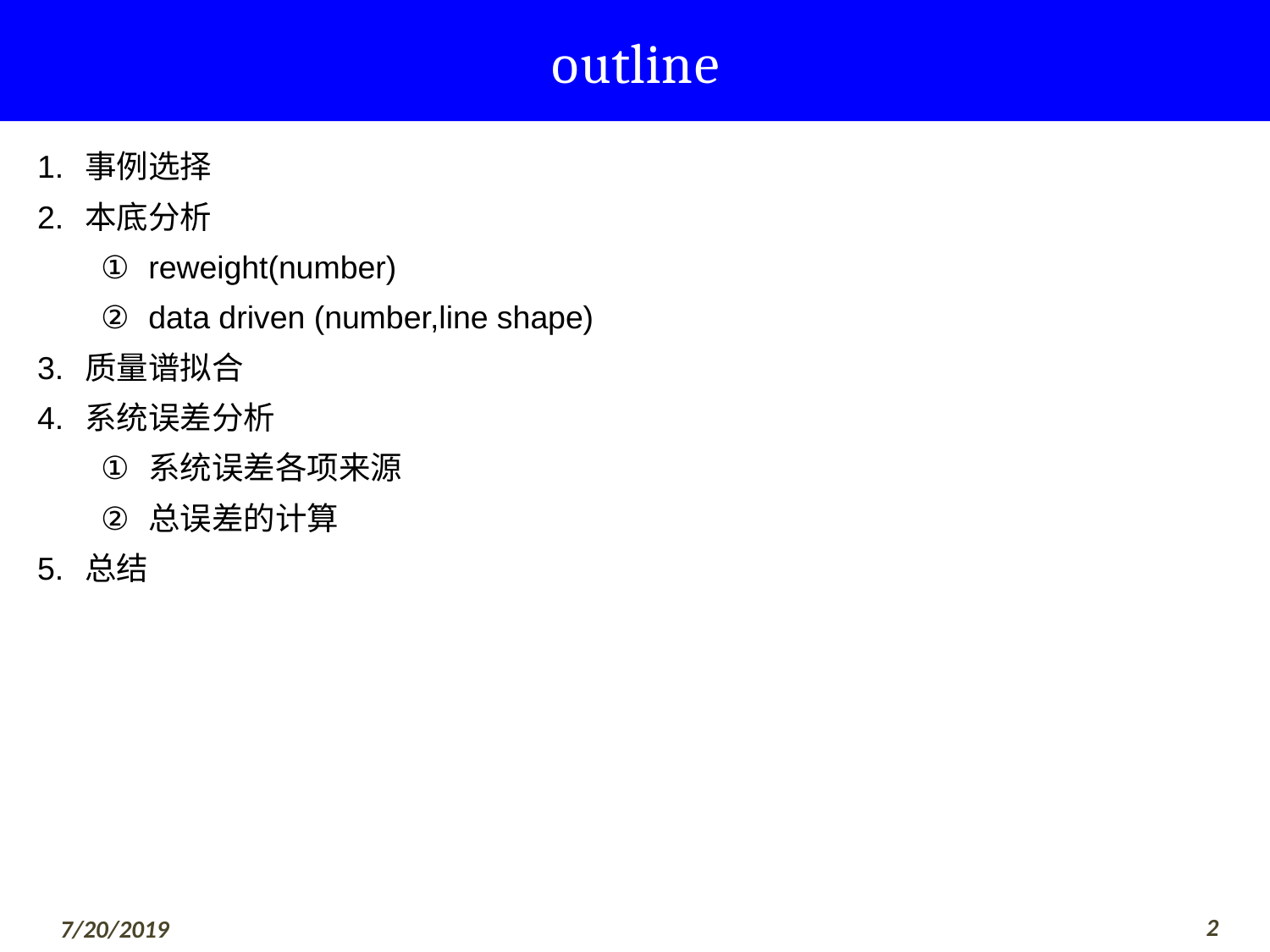

outline
事例选择
本底分析
reweight(number)
data driven (number,line shape)
质量谱拟合
系统误差分析
系统误差各项来源
总误差的计算
总结
2
7/20/2019